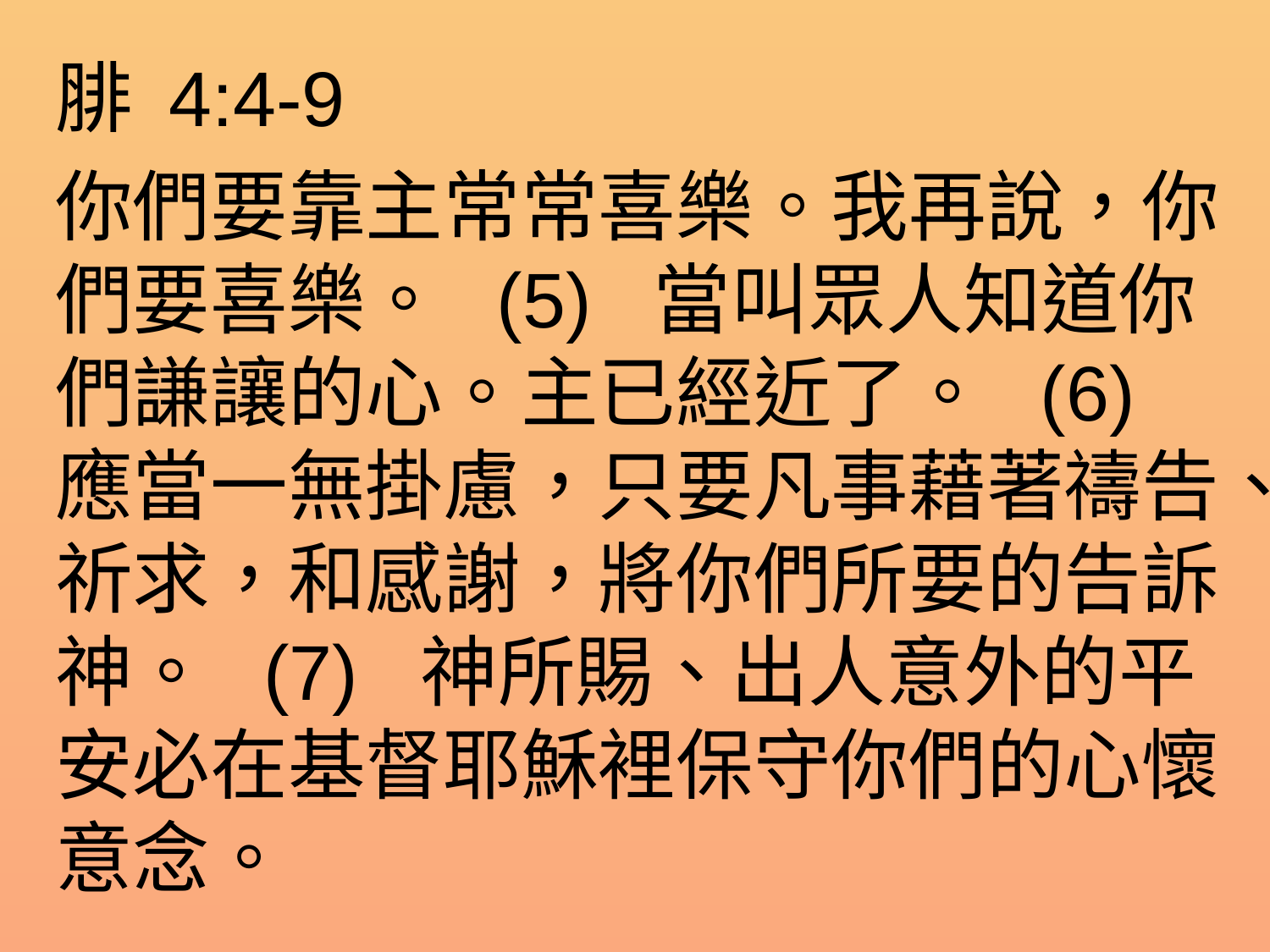

腓 4:4-9
你們要靠主常常喜樂。我再說，你們要喜樂。  (5)  當叫眾人知道你們謙讓的心。主已經近了。  (6)  應當一無掛慮，只要凡事藉著禱告、祈求，和感謝，將你們所要的告訴神。  (7)  神所賜、出人意外的平安必在基督耶穌裡保守你們的心懷意念。